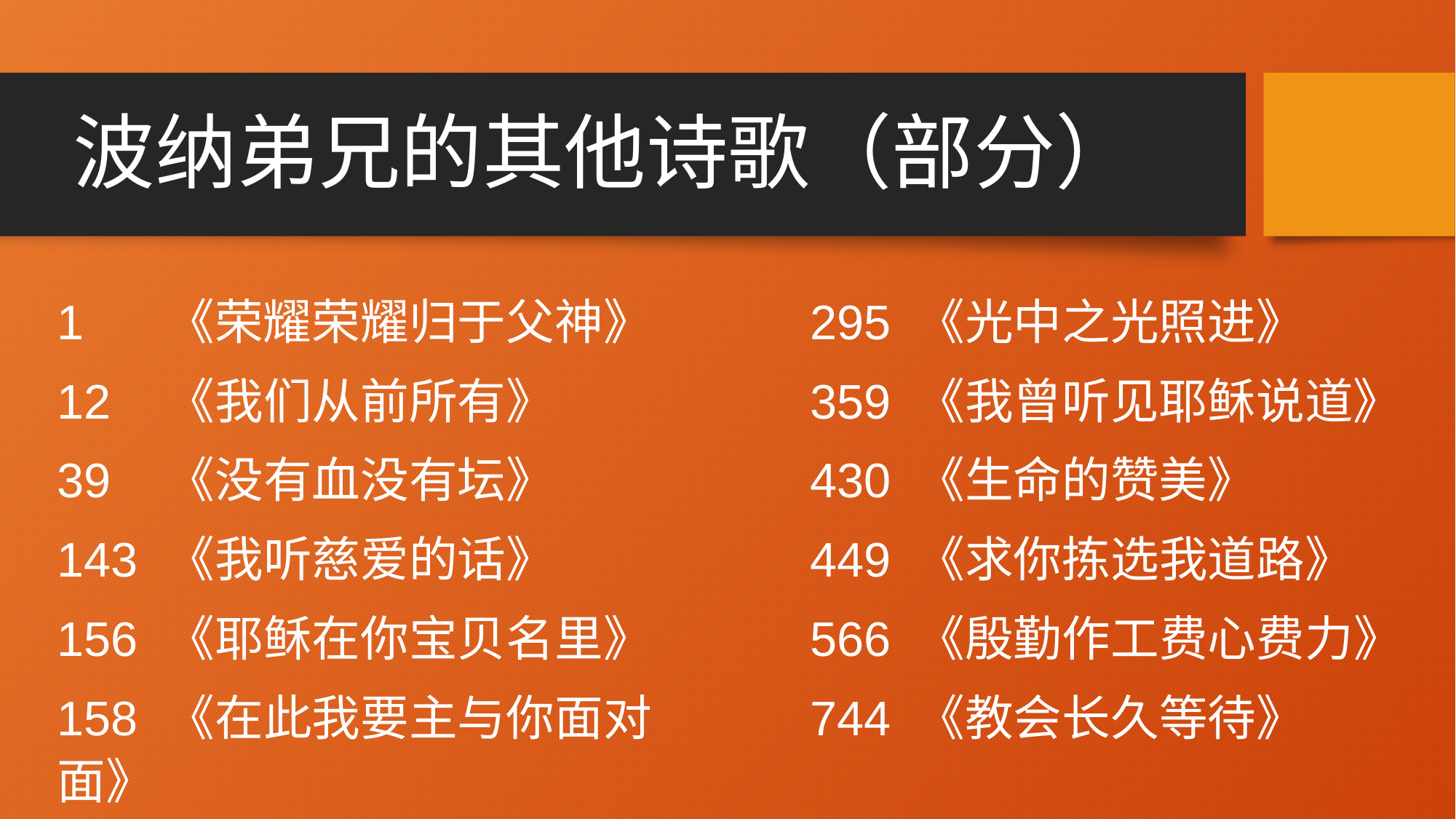

# 波纳弟兄的其他诗歌（部分）
1	《荣耀荣耀归于父神》
12	《我们从前所有》
39	《没有血没有坛》
143	《我听慈爱的话》
156	《耶稣在你宝贝名里》
158	《在此我要主与你面对面》
295 《光中之光照进》
359 《我曾听见耶稣说道》
430 《生命的赞美》
449 《求你拣选我道路》
566 《殷勤作工费心费力》
744 《教会长久等待》